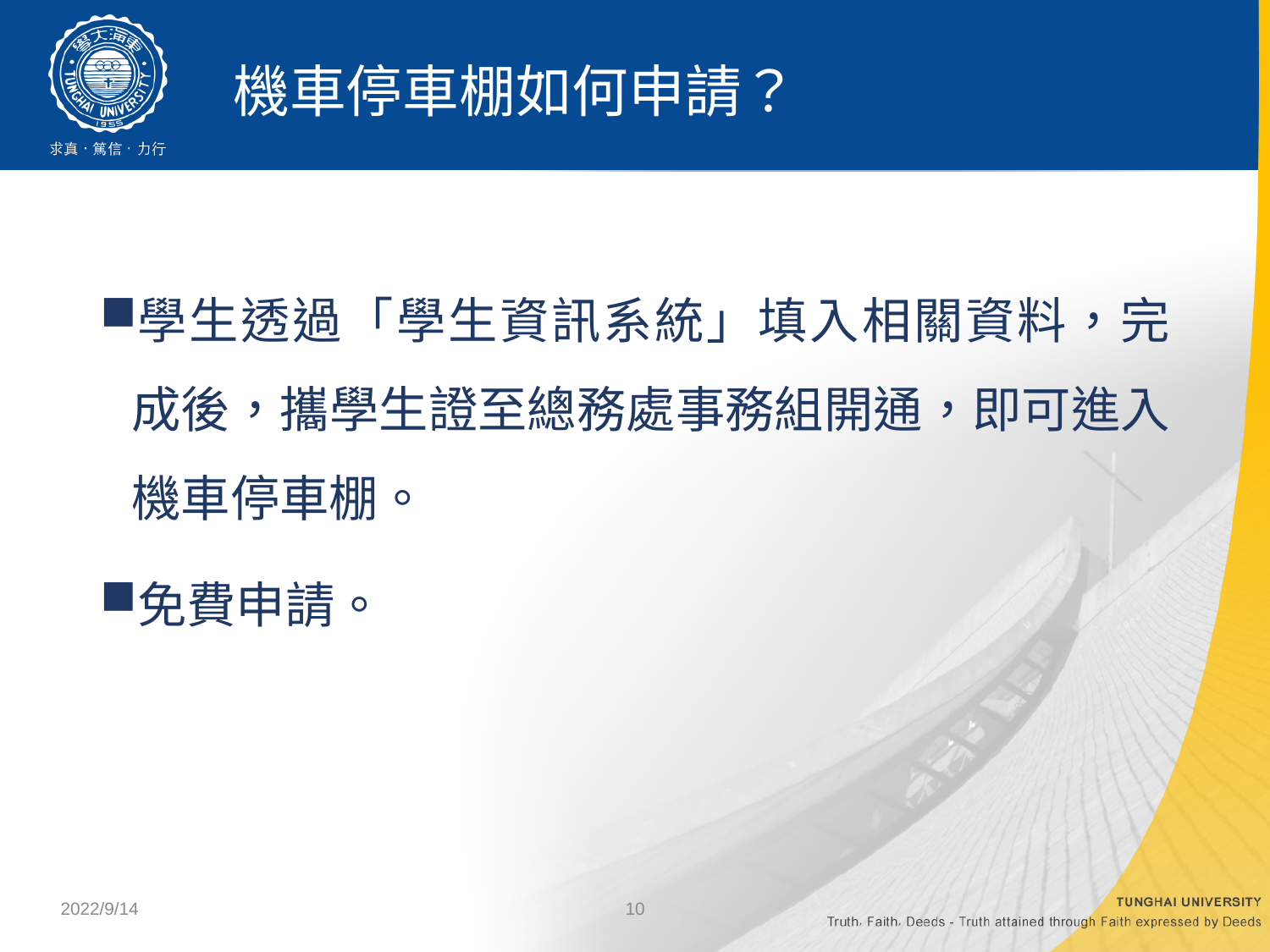

# 機車停車棚如何申請？
學生透過「學生資訊系統」填入相關資料，完成後，攜學生證至總務處事務組開通，即可進入機車停車棚。
免費申請。
2022/9/14
10